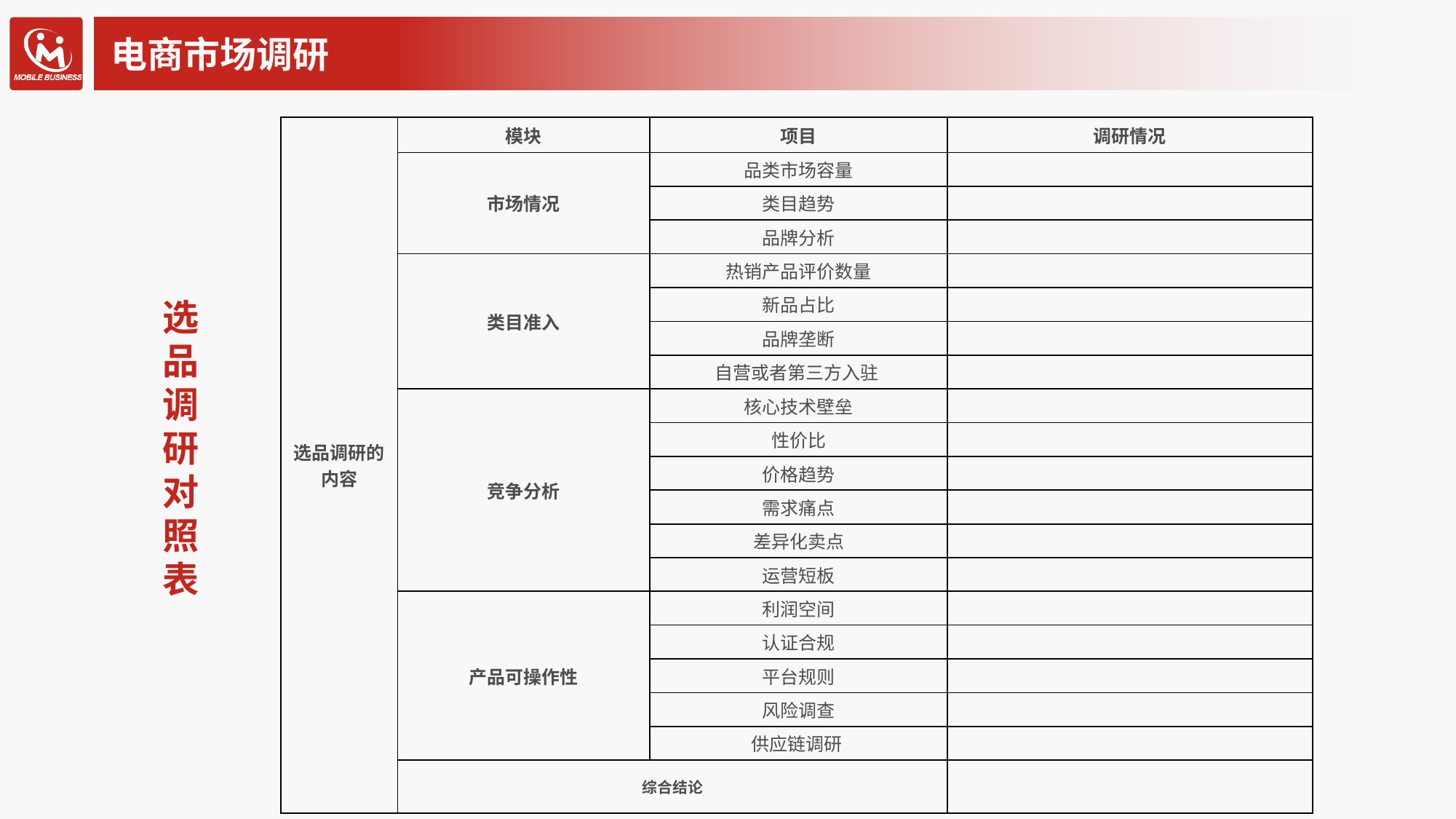

# 电商市场调研
| 选品调研的内容 | 模块 | 项目 | 调研情况 |
| --- | --- | --- | --- |
|  | 市场情况 | 品类市场容量 |  |
|  |  | 类目趋势 |  |
|  |  | 品牌分析 |  |
|  | 类目准入 | 热销产品评价数量 |  |
|  |  | 新品占比 |  |
|  |  | 品牌垄断 |  |
|  |  | 自营或者第三方入驻 |  |
|  | 竞争分析 | 核心技术壁垒 |  |
|  |  | 性价比 |  |
|  |  | 价格趋势 |  |
|  |  | 需求痛点 |  |
|  |  | 差异化卖点 |  |
|  |  | 运营短板 |  |
|  | 产品可操作性 | 利润空间 |  |
|  |  | 认证合规 |  |
|  |  | 平台规则 |  |
|  |  | 风险调查 |  |
|  |  | 供应链调研 |  |
|  | 综合结论 |  |  |
选
品
调
研
对
照
表